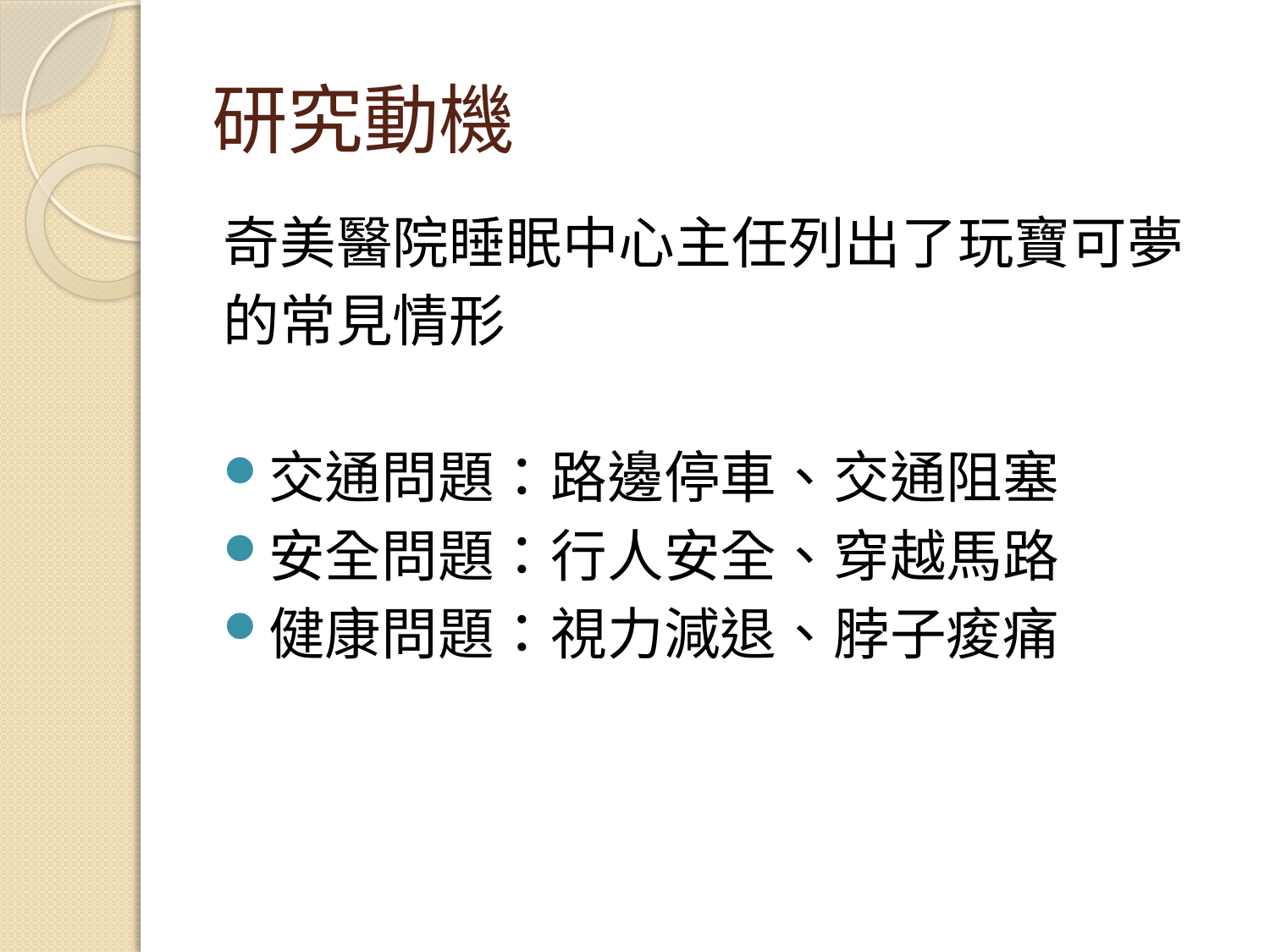

# 研究動機
奇美醫院睡眠中心主任列出了玩寶可夢
的常見情形

交通問題：路邊停車、交通阻塞
安全問題：行人安全、穿越馬路
健康問題：視力減退、脖子痠痛